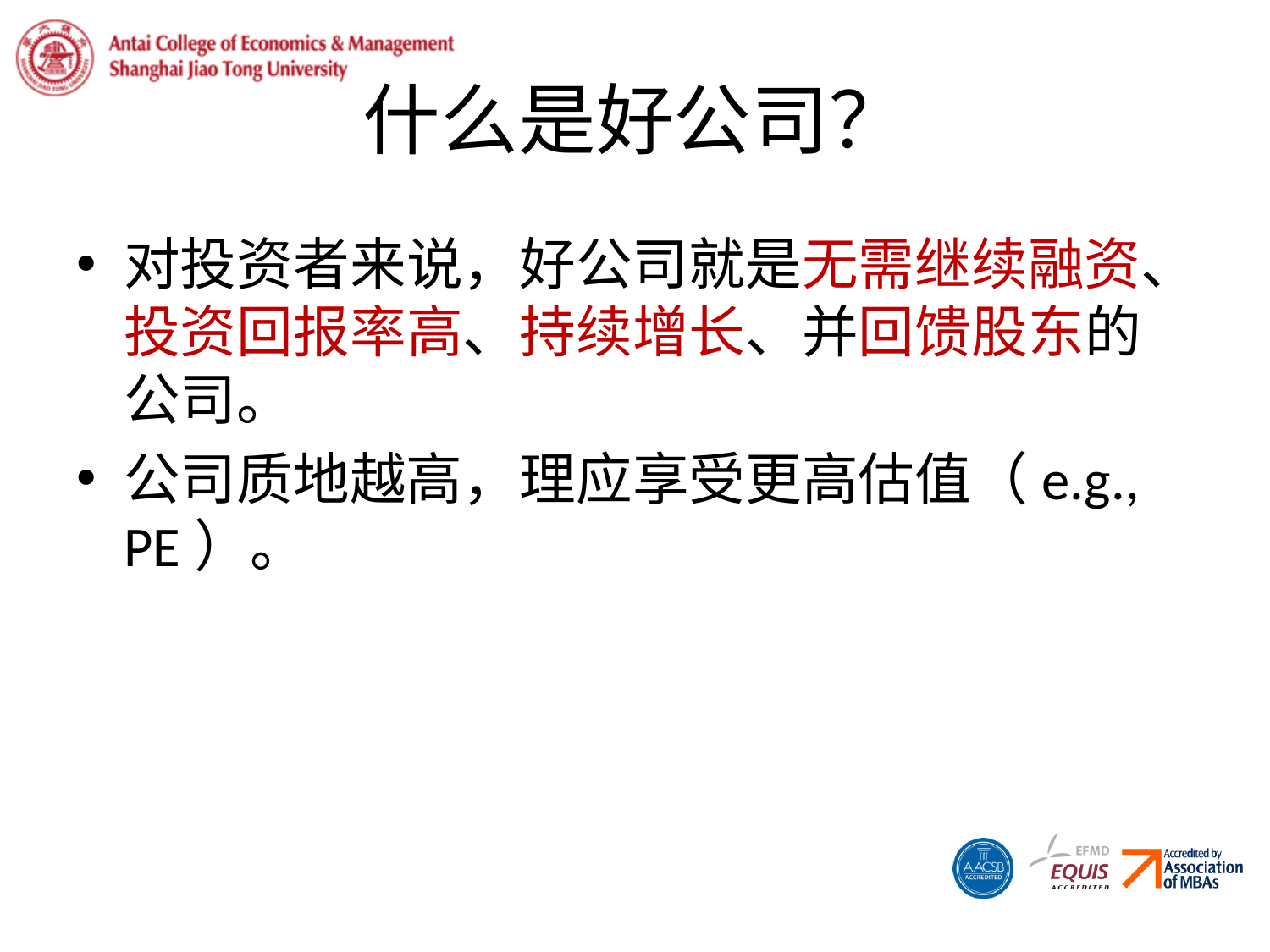

# 什么是好公司？
对投资者来说，好公司就是无需继续融资、投资回报率高、持续增长、并回馈股东的公司。
公司质地越高，理应享受更高估值（e.g., PE）。